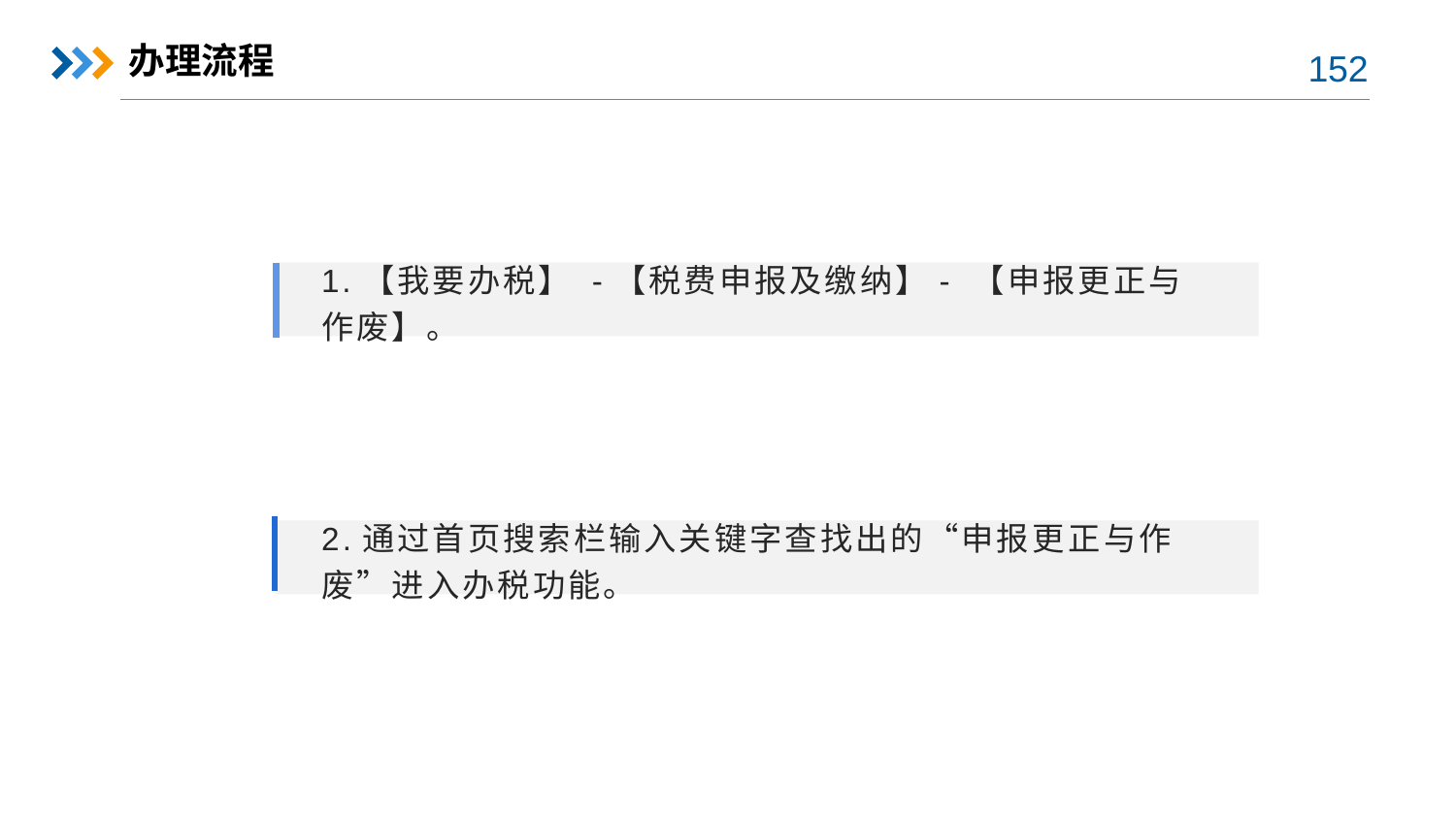

办理流程
1.【我要办税】 -【税费申报及缴纳】- 【申报更正与作废】。

2.通过首页搜索栏输入关键字查找出的“申报更正与作废”进入办税功能。